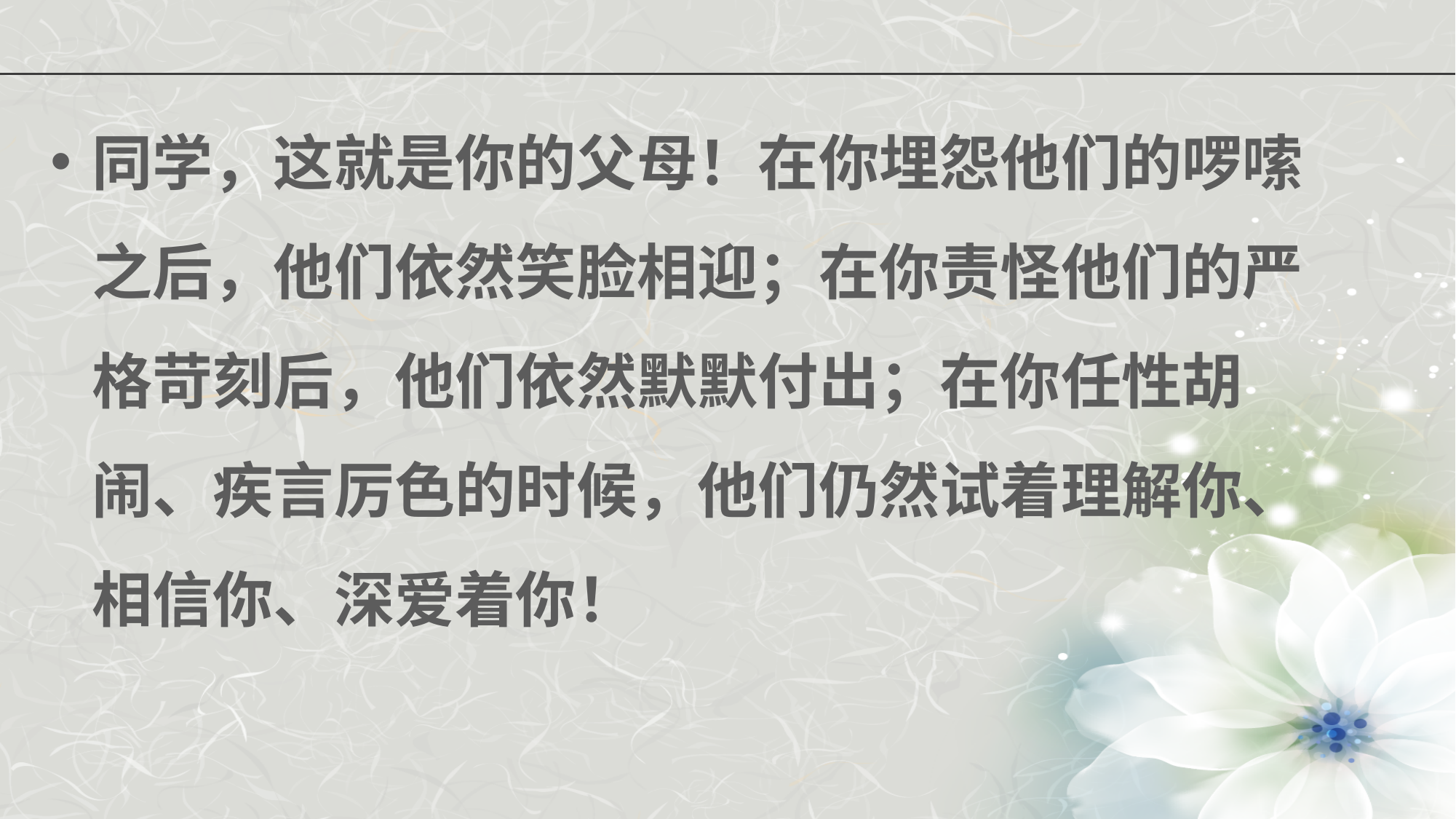

#
同学，这就是你的父母！在你埋怨他们的啰嗦之后，他们依然笑脸相迎；在你责怪他们的严格苛刻后，他们依然默默付出；在你任性胡闹、疾言厉色的时候，他们仍然试着理解你、相信你、深爱着你！